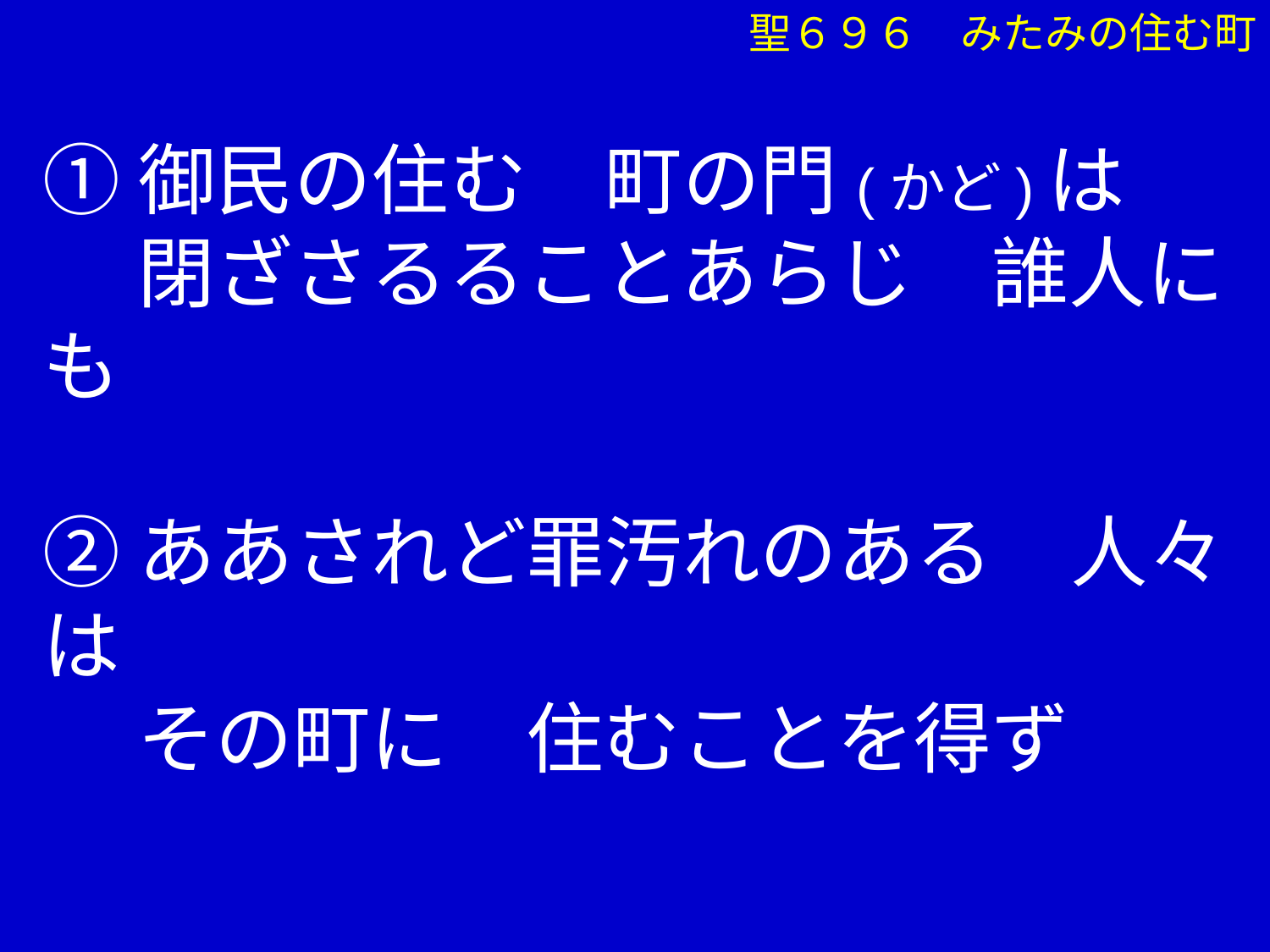

聖６９６　みたみの住む町
①御民の住む　町の門(かど)は
　 閉ざさるることあらじ　誰人にも

②ああされど罪汚れのある　人々は
　 その町に　住むことを得ず